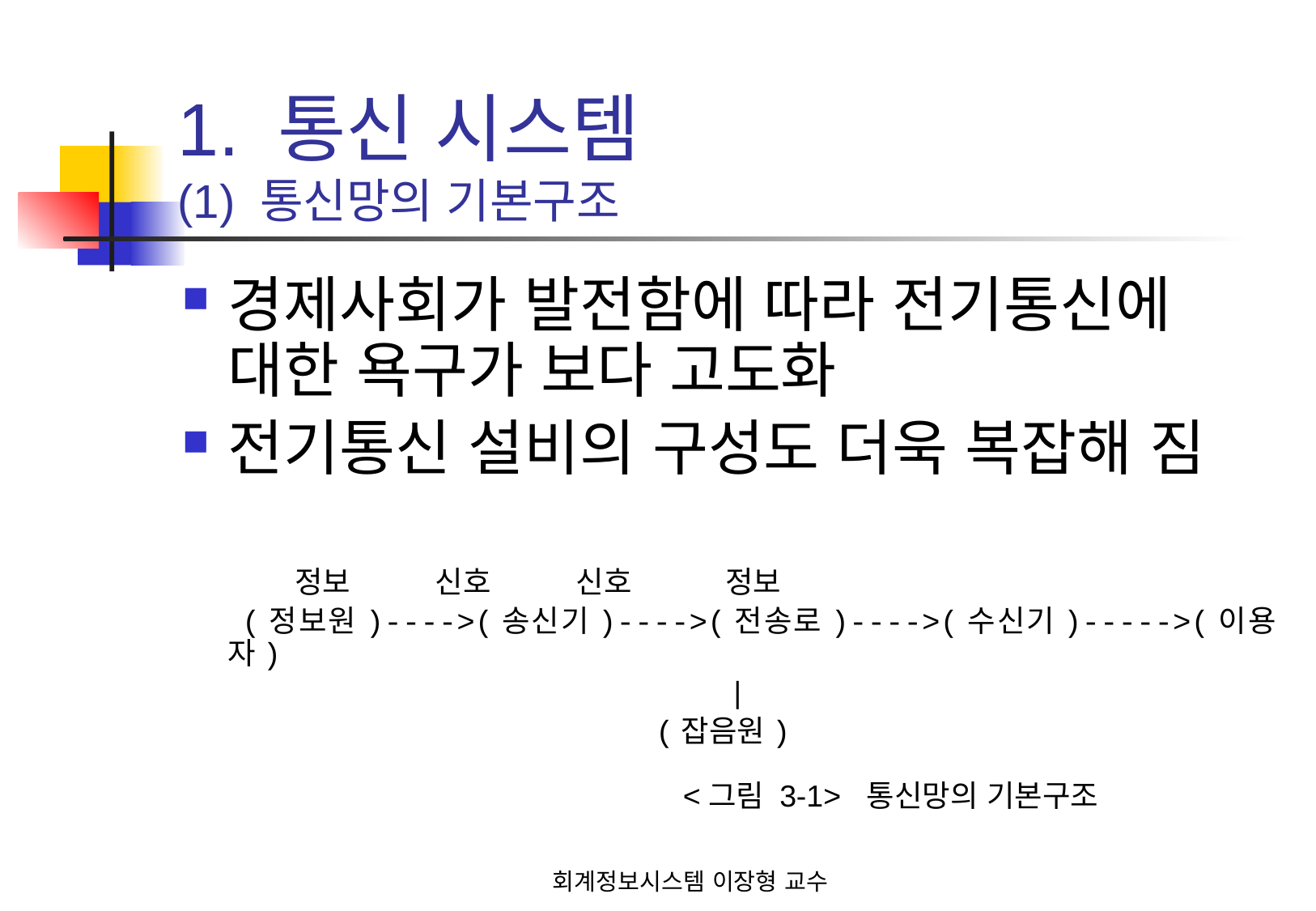

# 1. 통신 시스템 (1) 통신망의 기본구조
경제사회가 발전함에 따라 전기통신에 대한 욕구가 보다 고도화
전기통신 설비의 구성도 더욱 복잡해 짐

                정보          신호          신호           정보
   (정보원)---->(송신기)---->(전송로)---->(수신기)----->(이용자)
                              |
                          (잡음원)

                	     <그림 3-1> 통신망의 기본구조

회계정보시스템 이장형 교수